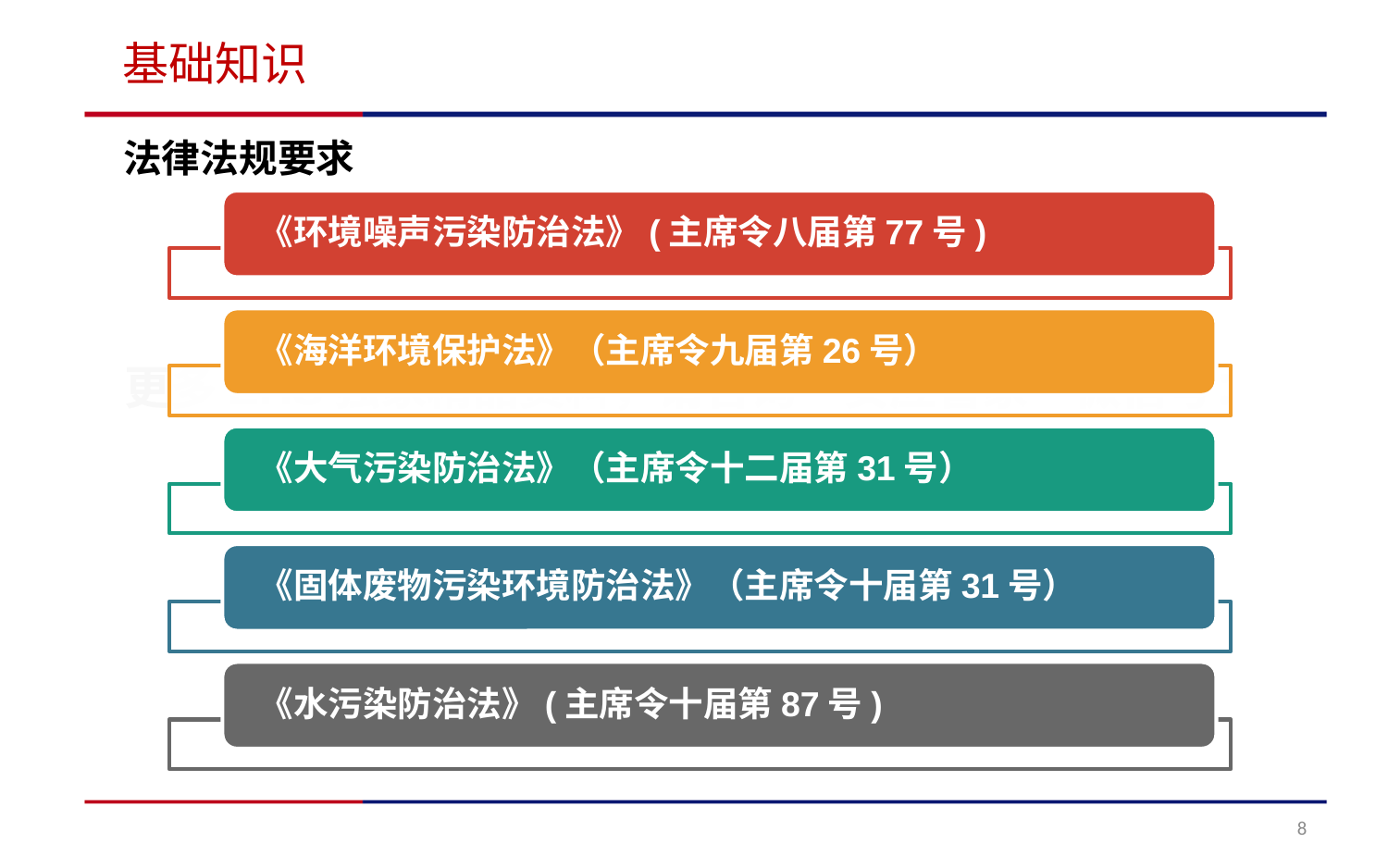

基础知识
法律法规要求
《环境噪声污染防治法》(主席令八届第77号)
《海洋环境保护法》（主席令九届第26号）
《大气污染防治法》（主席令十二届第31号）
《固体废物污染环境防治法》（主席令十届第31号）
《水污染防治法》(主席令十届第87号)